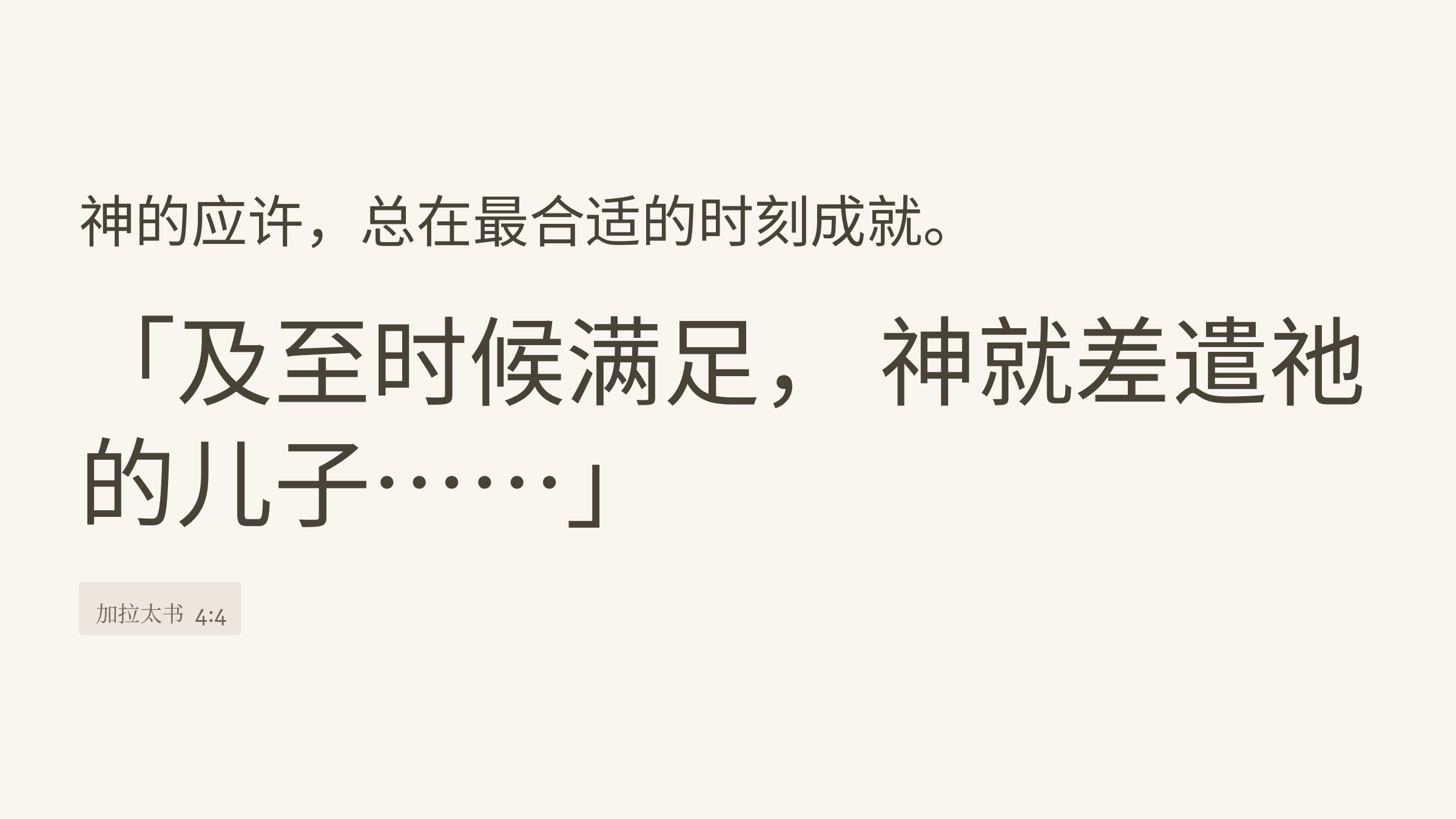

神的应许，总在最合适的时刻成就。
「及至时候满足， 神就差遣祂的儿子……」

加拉太书 4:4